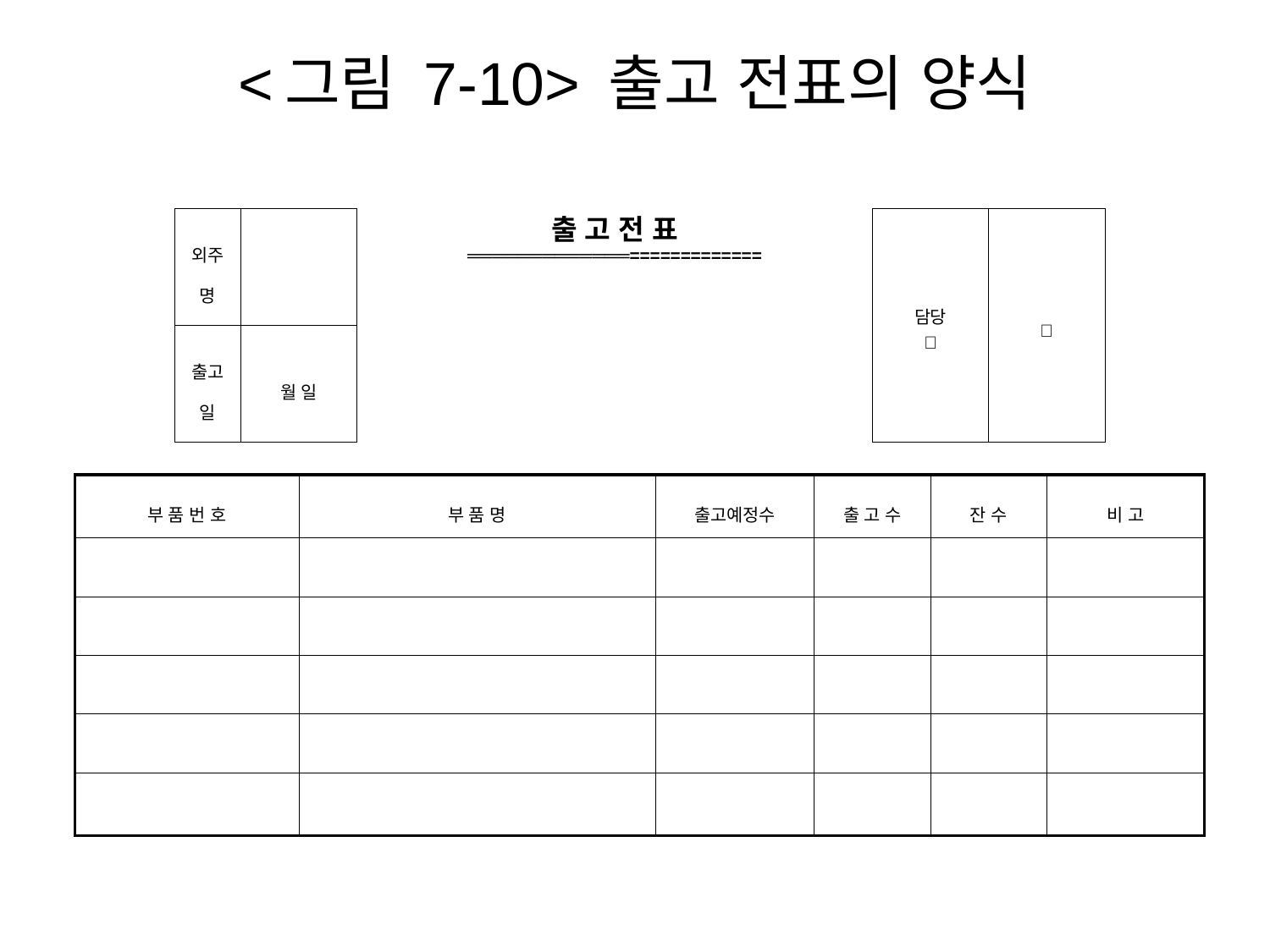

# <그림 7-10> 출고 전표의 양식
|  |  |  |  |  |  |  |  |  |  |  |  |  |
| --- | --- | --- | --- | --- | --- | --- | --- | --- | --- | --- | --- | --- |
|  | 외주명 |  |  | 출 고 전 표 ═════════════============= |  |  |  | 담당 󰄫 |  | 󰄫 |  |  |
|  | 출고일 | 월 일 |  |  |  |  |  |  |  |  |  |  |
|  |  |  |  |  |  |  |  |  |  |  |  |  |
| 부 품 번 호 |  |  | 부 품 명 |  |  | 출고예정수 | 출 고 수 |  | 잔 수 |  | 비 고 |  |
|  |  |  |  |  |  |  |  |  |  |  |  |  |
|  |  |  |  |  |  |  |  |  |  |  |  |  |
|  |  |  |  |  |  |  |  |  |  |  |  |  |
|  |  |  |  |  |  |  |  |  |  |  |  |  |
|  |  |  |  |  |  |  |  |  |  |  |  |  |